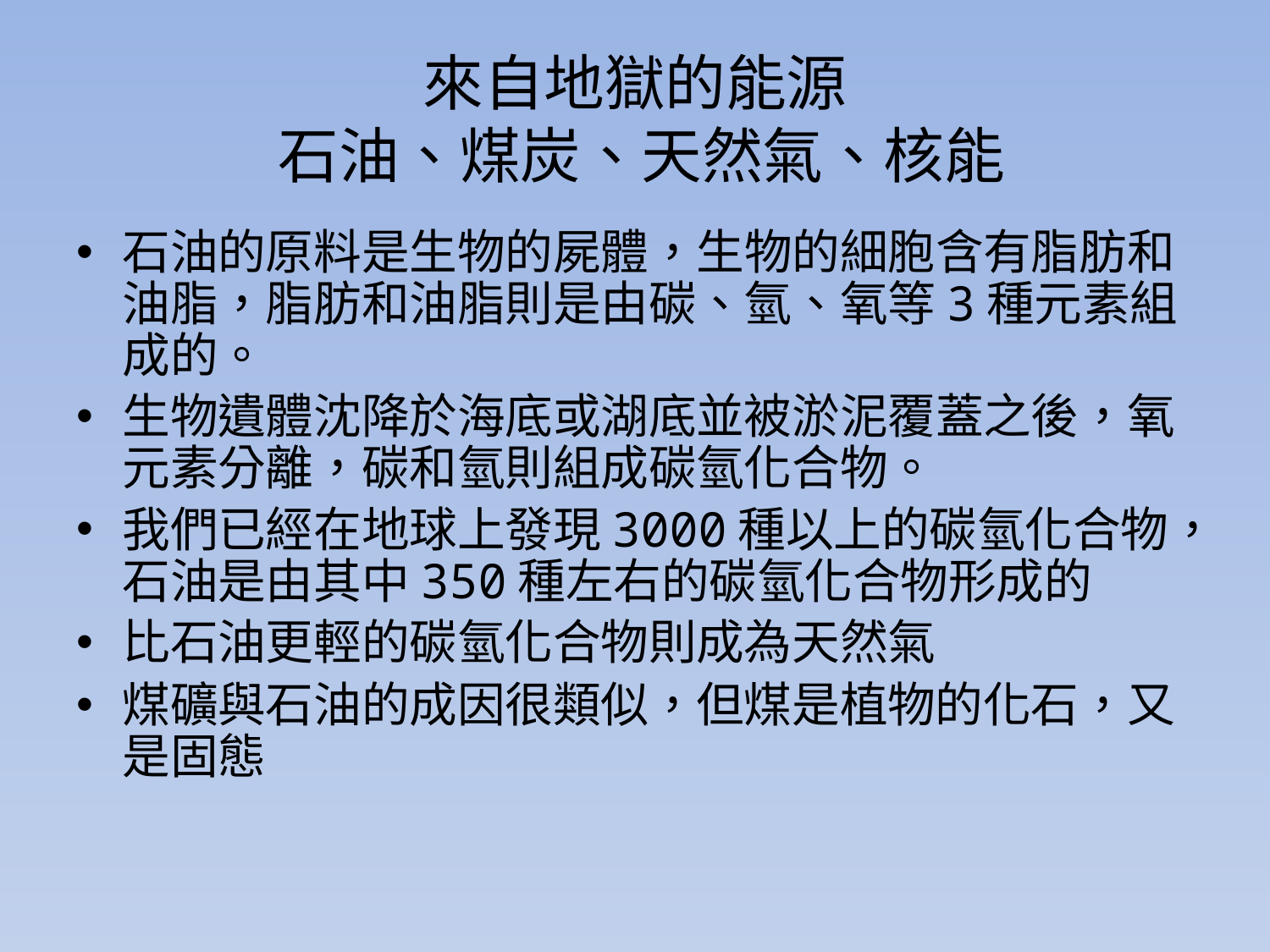

# 來自地獄的能源 石油、煤炭、天然氣、核能
石油的原料是生物的屍體，生物的細胞含有脂肪和油脂，脂肪和油脂則是由碳、氫、氧等3種元素組成的。
生物遺體沈降於海底或湖底並被淤泥覆蓋之後，氧元素分離，碳和氫則組成碳氫化合物。
我們已經在地球上發現3000種以上的碳氫化合物，石油是由其中350種左右的碳氫化合物形成的
比石油更輕的碳氫化合物則成為天然氣
煤礦與石油的成因很類似，但煤是植物的化石，又是固態